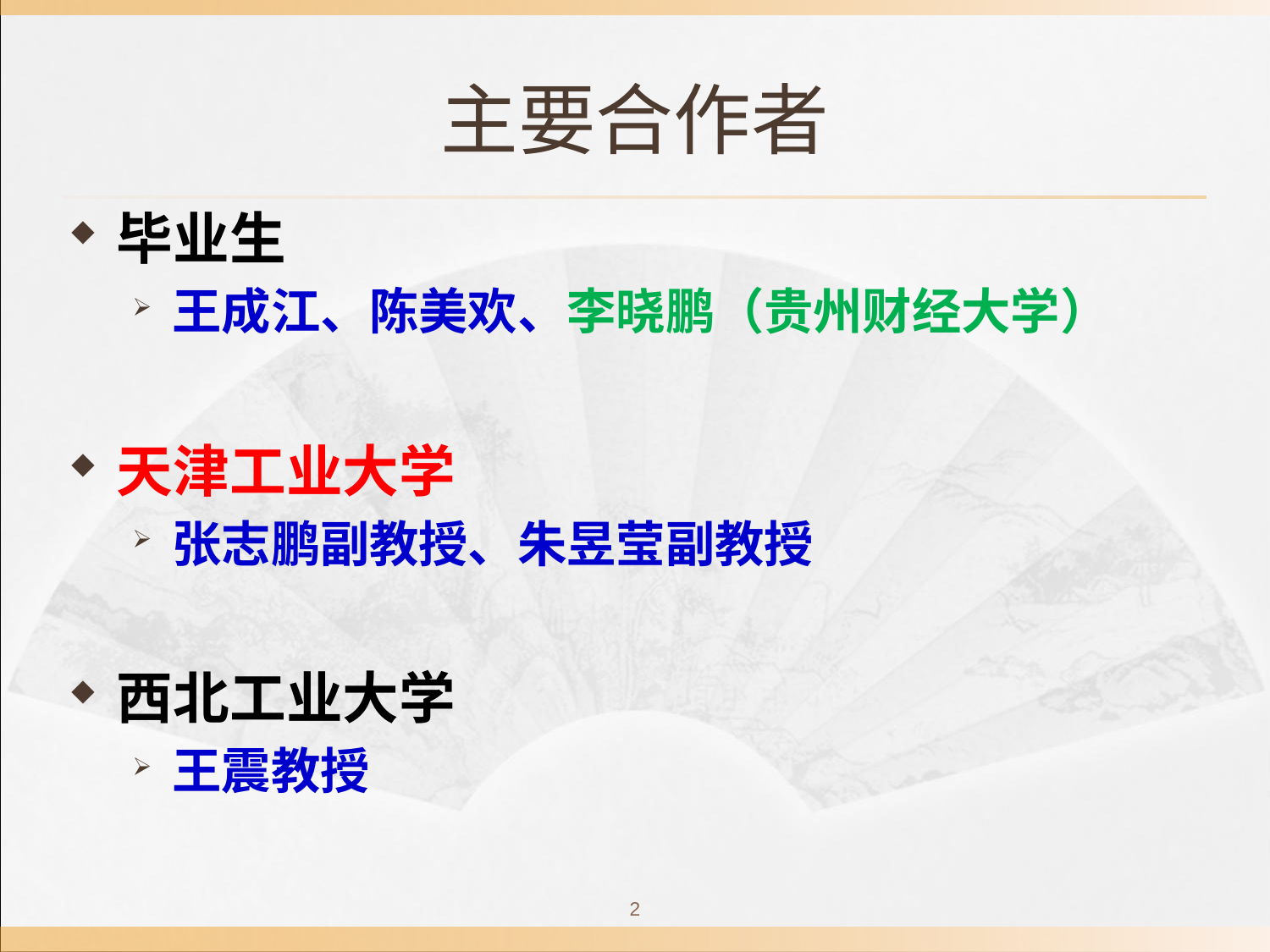

# 主要合作者
毕业生
王成江、陈美欢、李晓鹏（贵州财经大学）

天津工业大学
张志鹏副教授、朱昱莹副教授

西北工业大学
王震教授

2